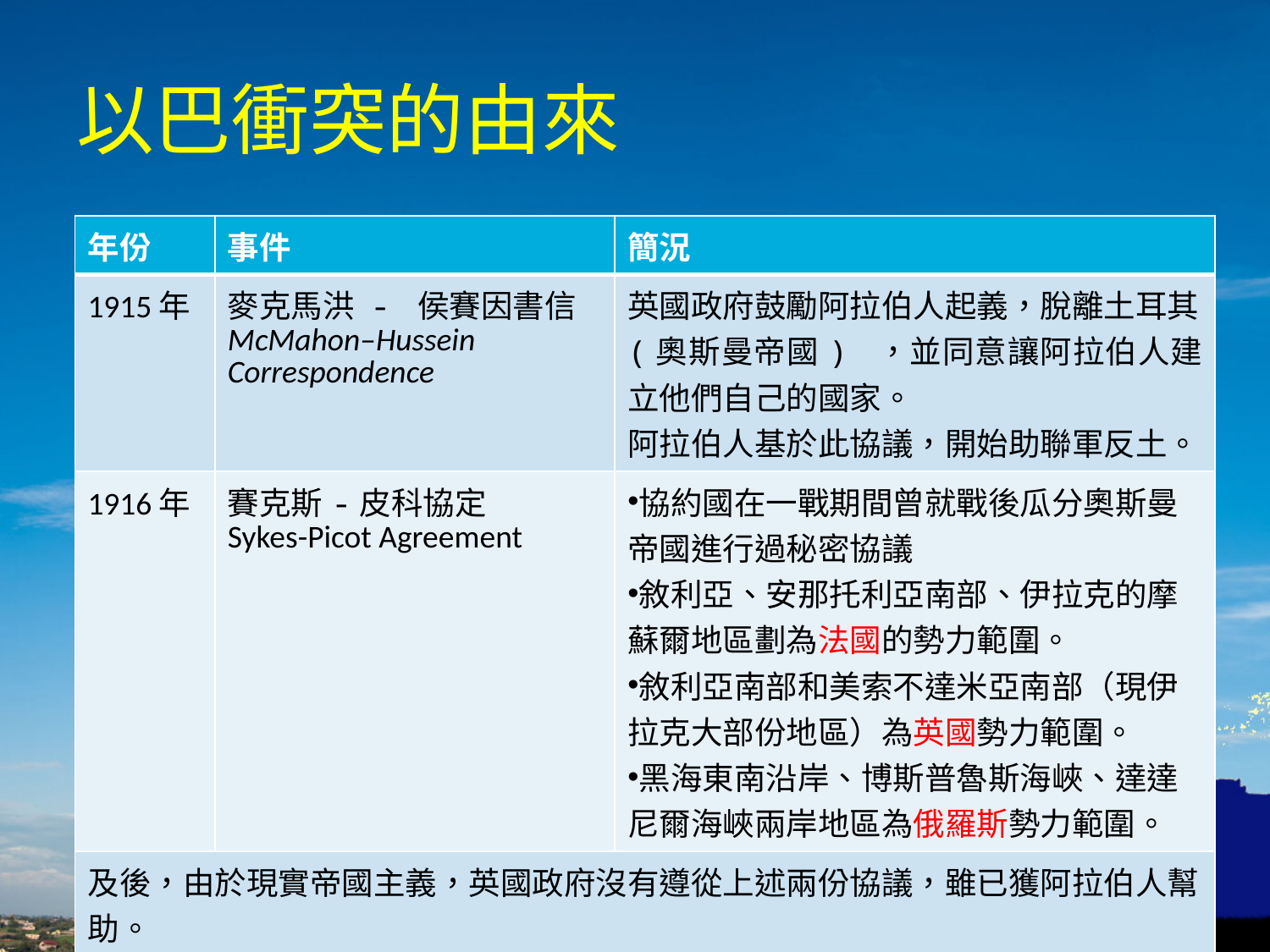

# 以巴衝突的由來
| 年份 | 事件 | 簡況 |
| --- | --- | --- |
| 1915年 | 麥克馬洪 - 侯賽因書信 McMahon–Hussein Correspondence | 英國政府鼓勵阿拉伯人起義，脫離土耳其(奧斯曼帝國) ，並同意讓阿拉伯人建立他們自己的國家。 阿拉伯人基於此協議，開始助聯軍反土。 |
| 1916年 | 賽克斯-皮科協定 Sykes-Picot Agreement | 協約國在一戰期間曾就戰後瓜分奧斯曼帝國進行過秘密協議 敘利亞、安那托利亞南部、伊拉克的摩蘇爾地區劃為法國的勢力範圍。 敘利亞南部和美索不達米亞南部（現伊拉克大部份地區）為英國勢力範圍。 黑海東南沿岸、博斯普魯斯海峽、達達尼爾海峽兩岸地區為俄羅斯勢力範圍。 |
| 及後，由於現實帝國主義，英國政府沒有遵從上述兩份協議，雖已獲阿拉伯人幫助。 |  |  |